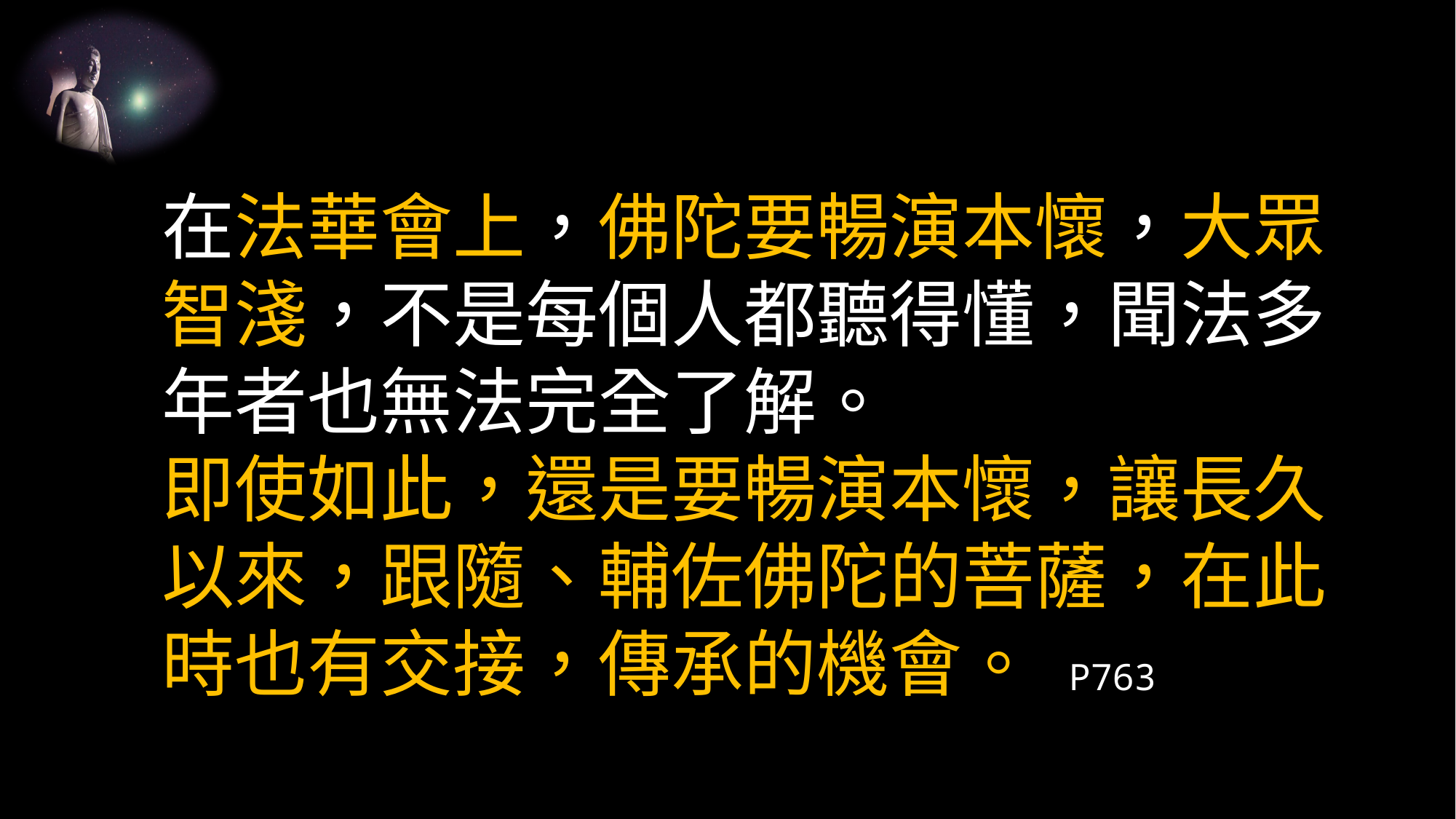

在法華會上，佛陀要暢演本懷，大眾智淺，不是每個人都聽得懂，聞法多年者也無法完全了解。
即使如此，還是要暢演本懷，讓長久以來，跟隨、輔佐佛陀的菩薩，在此時也有交接，傳承的機會。 P763